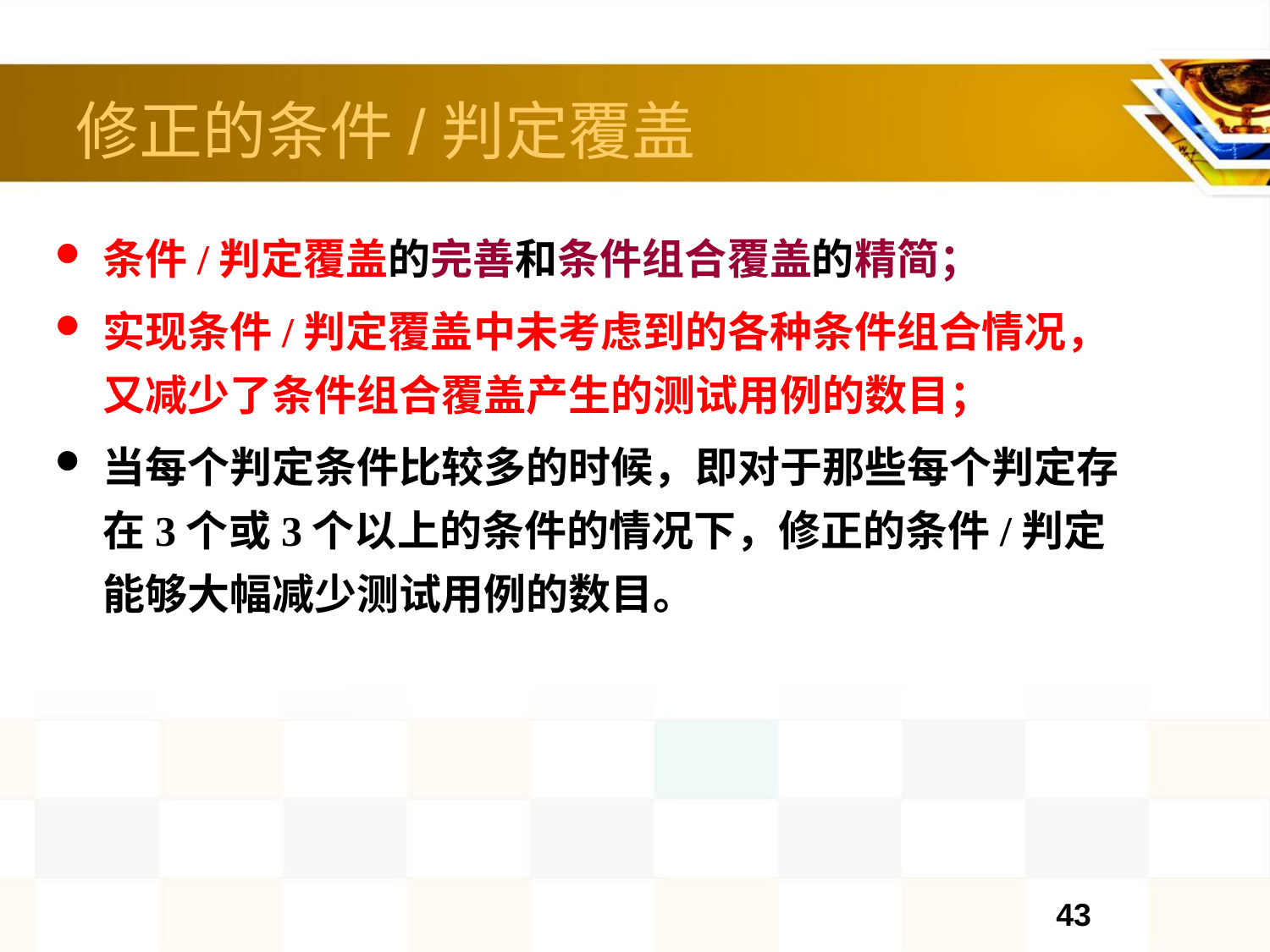

# 修正的条件/判定覆盖
条件/判定覆盖的完善和条件组合覆盖的精简；
实现条件/判定覆盖中未考虑到的各种条件组合情况，又减少了条件组合覆盖产生的测试用例的数目；
当每个判定条件比较多的时候，即对于那些每个判定存在3个或3个以上的条件的情况下，修正的条件/判定能够大幅减少测试用例的数目。